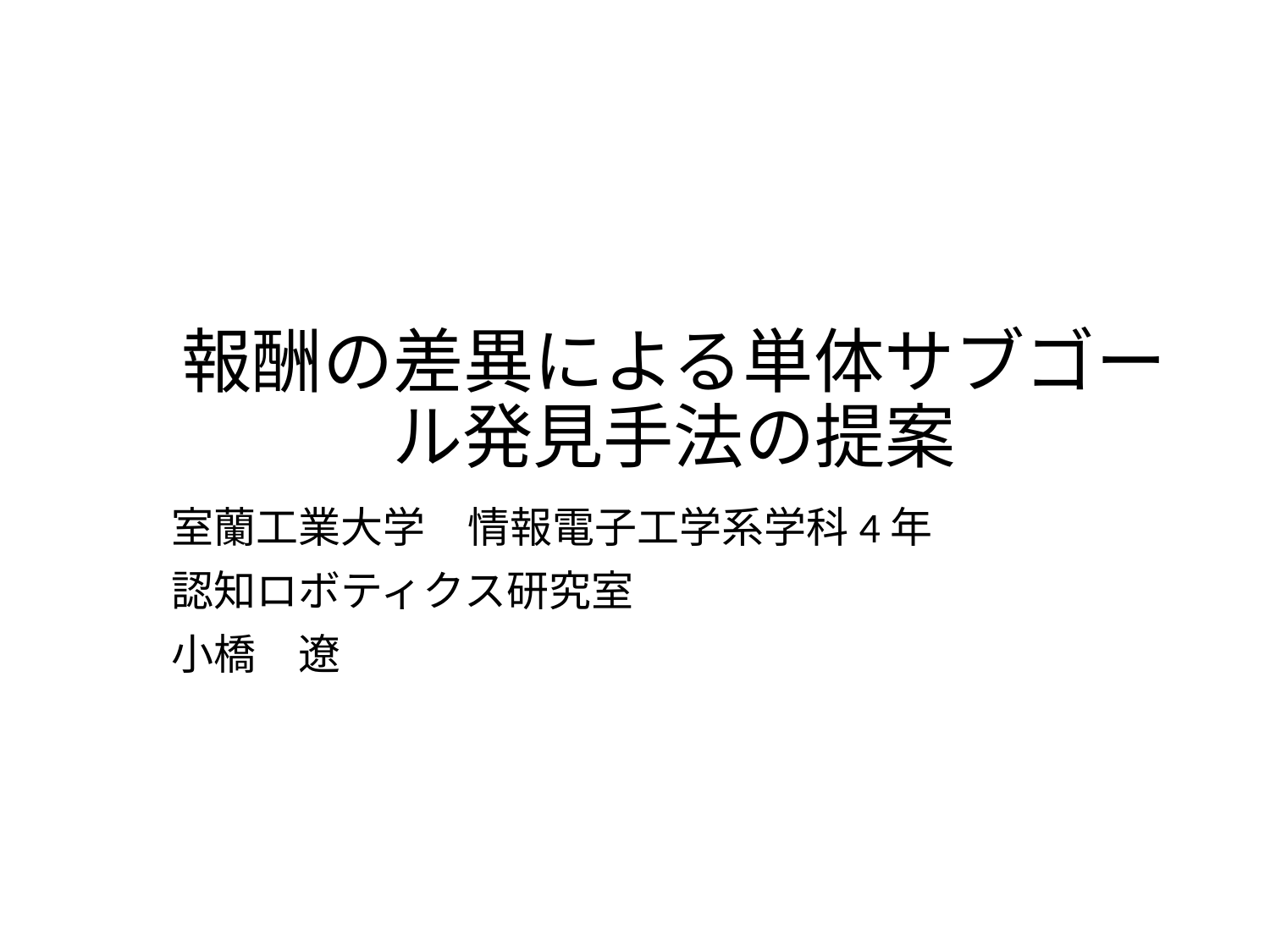

# 報酬の差異による単体サブゴール発見手法の提案
室蘭工業大学　情報電子工学系学科4年
認知ロボティクス研究室
小橋　遼